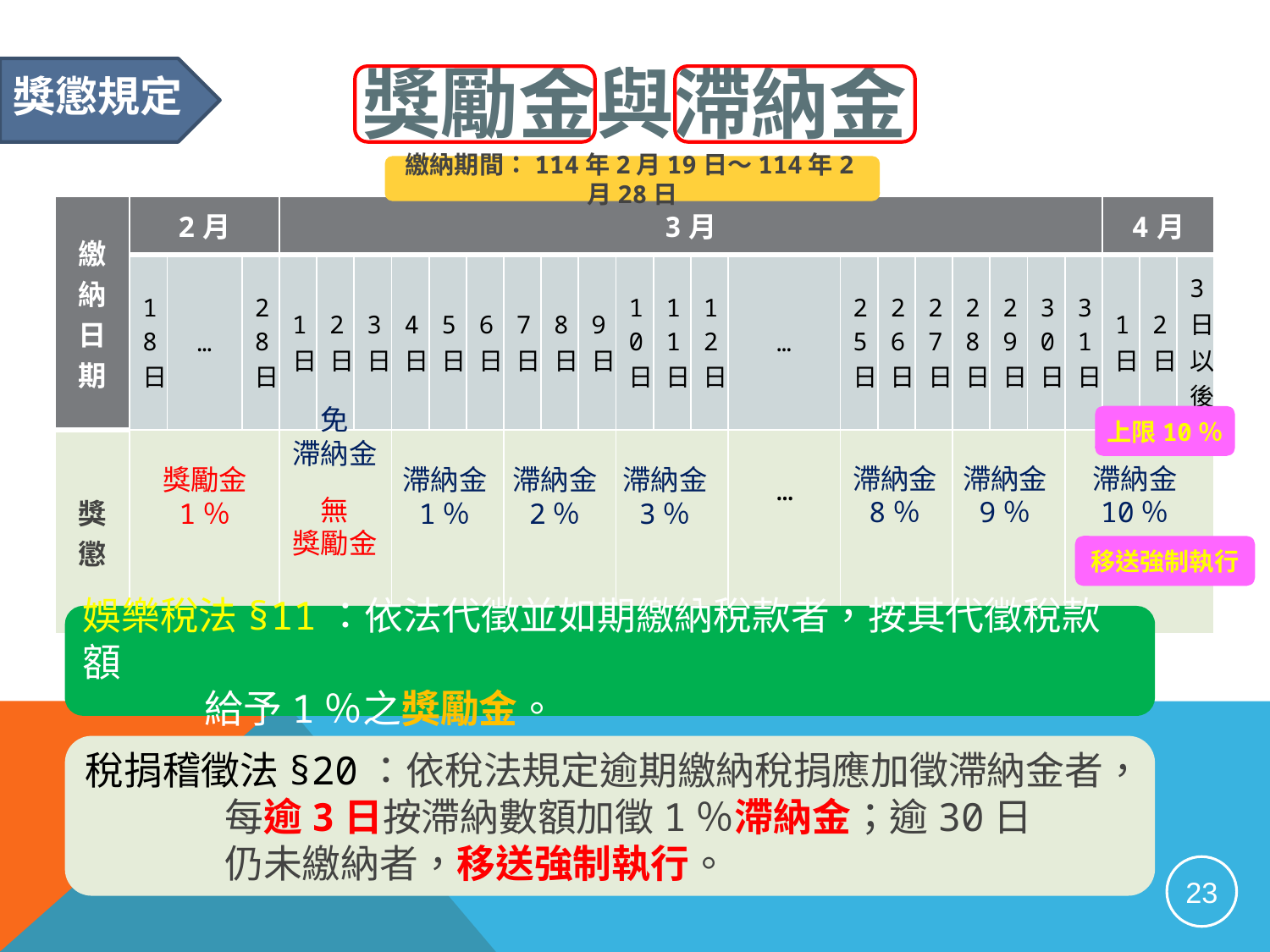

獎勵金與滯納金
獎懲規定

繳納期間：114年2月19日〜114年2月28日
| 繳納日期 | 2月 |  |  | 3月 |  |  |  |  |  |  |  |  |  |  |  |  |  |  |  |  |  |  |  | 4月 |  |  |
| --- | --- | --- | --- | --- | --- | --- | --- | --- | --- | --- | --- | --- | --- | --- | --- | --- | --- | --- | --- | --- | --- | --- | --- | --- | --- | --- |
|  | 18日 | … | 28日 | 1日 | 2日 | 3日 | 4日 | 5日 | 6日 | 7日 | 8日 | 9日 | 10日 | 11日 | 12日 | … | 25日 | 26日 | 27日 | 28日 | 29日 | 30日 | 31日 | 1日 | 2日 | 3日以後 |
| 獎懲 |  |  |  |  |  |  |  |  |  |  |  |  |  |  |  |  |  |  |  |  |  |  |  |  |  |  |
免
滯納金
上限10％
滯納金
8％
滯納金
9％
滯納金
10％
獎勵金
1％
滯納金
1％
滯納金
2％
滯納金
3％
…
無
獎勵金
移送強制執行
娛樂稅法§11：依法代徵並如期繳納稅款者，按其代徵稅款額
             給予1％之獎勵金。
稅捐稽徵法§20：依稅法規定逾期繳納稅捐應加徵滯納金者，
               每逾3日按滯納數額加徵1％滯納金；逾30日
               仍未繳納者，移送強制執行。
23